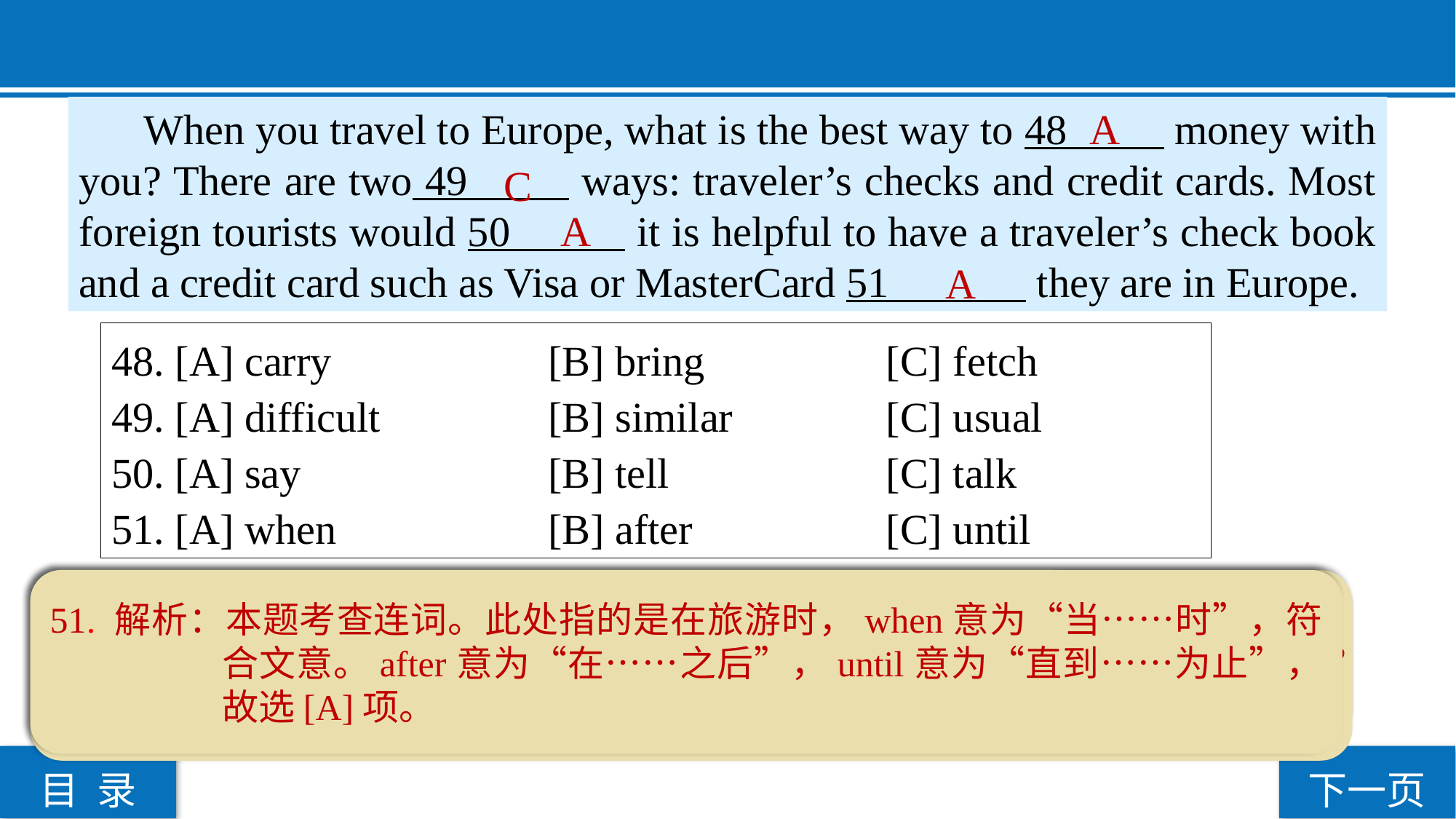

A
      When you travel to Europe, what is the best way to 48          money with you? There are two 49         ways: traveler’s checks and credit cards. Most foreign tourists would 50           it is helpful to have a traveler’s check book and a credit card such as Visa or MasterCard 51              they are in Europe.
C
 A
A
48. [A] carry 		[B] bring 		 [C] fetch
49. [A] difficult		[B] similar		 [C] usual
50. [A] say 			[B] tell		 [C] talk
51. [A] when 		[B] after 		 [C] until
50. 解析：本题考查动词近义词辨析。文中横线后是外国游客会说的内容，say意为“说出，说过”，强调所说的内容，符合文意。tell意为“讲述，告诉”，指把一件事或一个故事讲出来；talk意为“谈话，谈论”，强调双方交谈，故选[A]项。
51. 解析：本题考查连词。此处指的是在旅游时，when意为“当……时”，符合文意。after意为“在……之后”，until意为“直到……为止”，故选[A]项。
48. 解析：本题考查动词词义的用法。carry指“携带”，bring指“带来”，fetch指“去拿来”，故选[A]项。
49. 解析：本题考查形容词词义辨析。根据文章可知，此处指的是多数外国游客携带金钱的方式，usual意为“通常的”，符合题意。difficult意为“困难的”，similar意为“相似的”，故选[C]项。